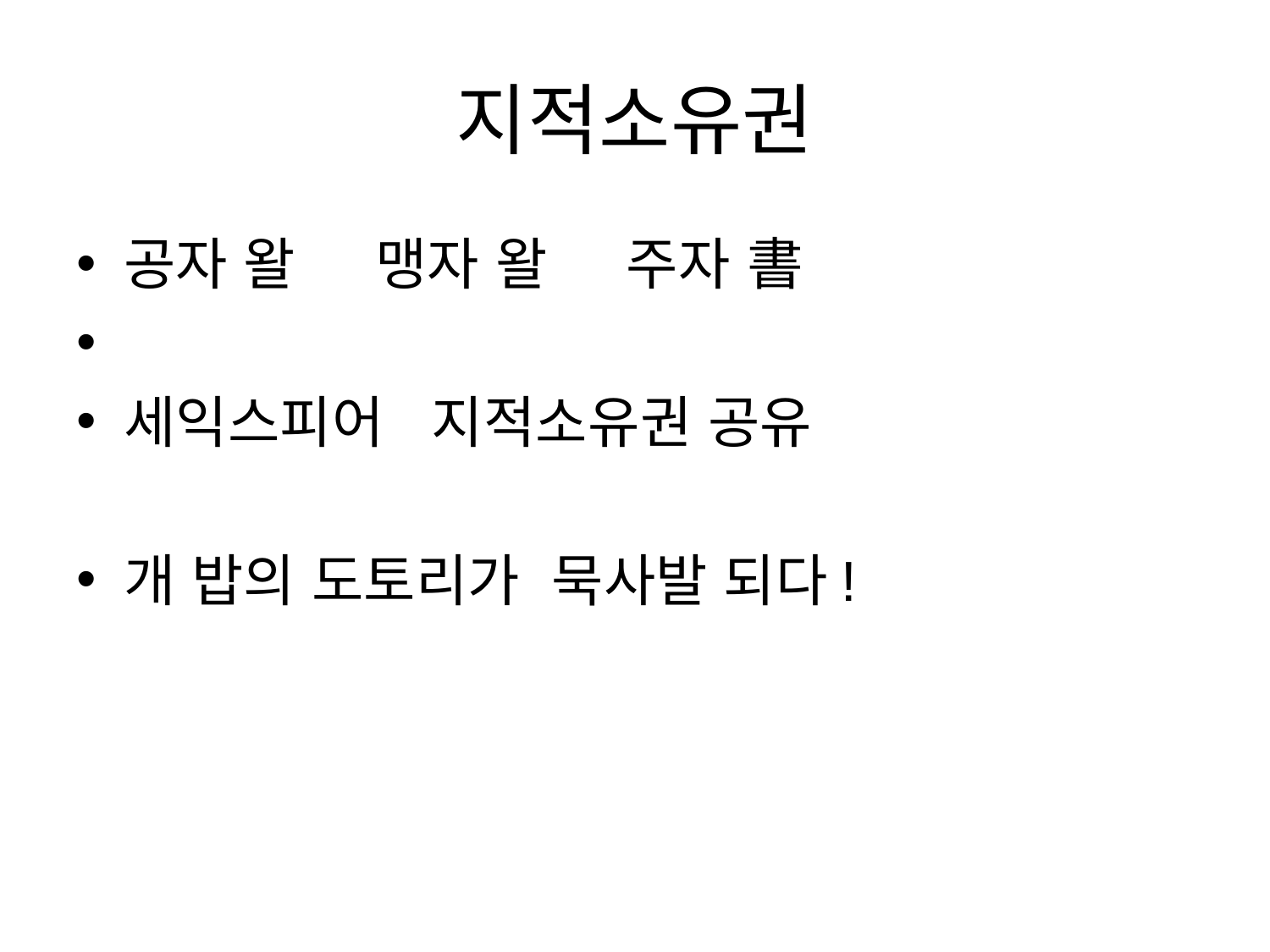

# 지적소유권
공자 왈     맹자 왈     주자 書

세익스피어   지적소유권 공유

개 밥의 도토리가  묵사발 되다!